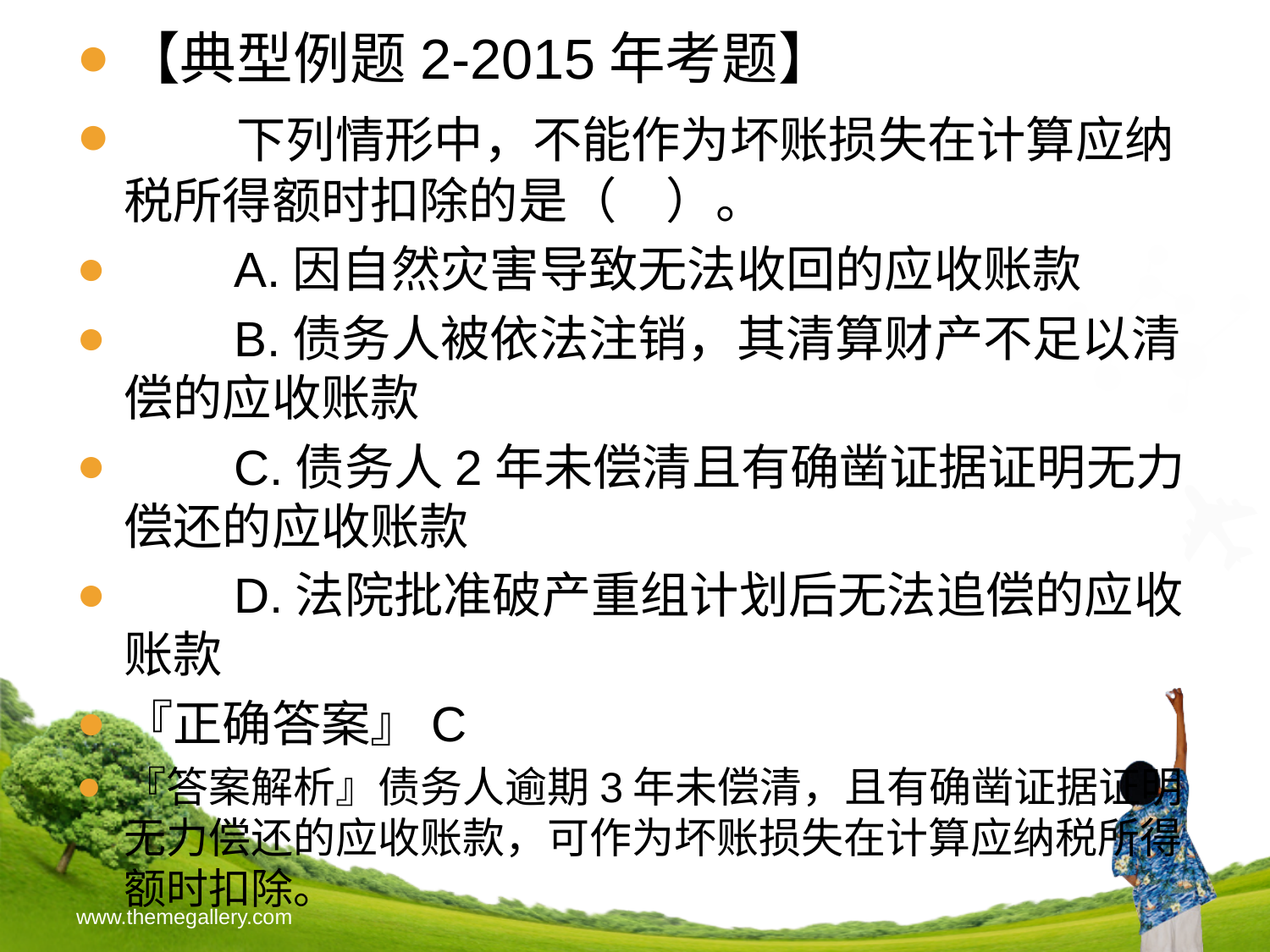

【典型例题2-2015年考题】
　　下列情形中，不能作为坏账损失在计算应纳税所得额时扣除的是（　）。
　　A.因自然灾害导致无法收回的应收账款
　　B.债务人被依法注销，其清算财产不足以清偿的应收账款
　　C.债务人2年未偿清且有确凿证据证明无力偿还的应收账款
　　D.法院批准破产重组计划后无法追偿的应收账款
『正确答案』C
『答案解析』债务人逾期3年未偿清，且有确凿证据证明无力偿还的应收账款，可作为坏账损失在计算应纳税所得额时扣除。

www.themegallery.com